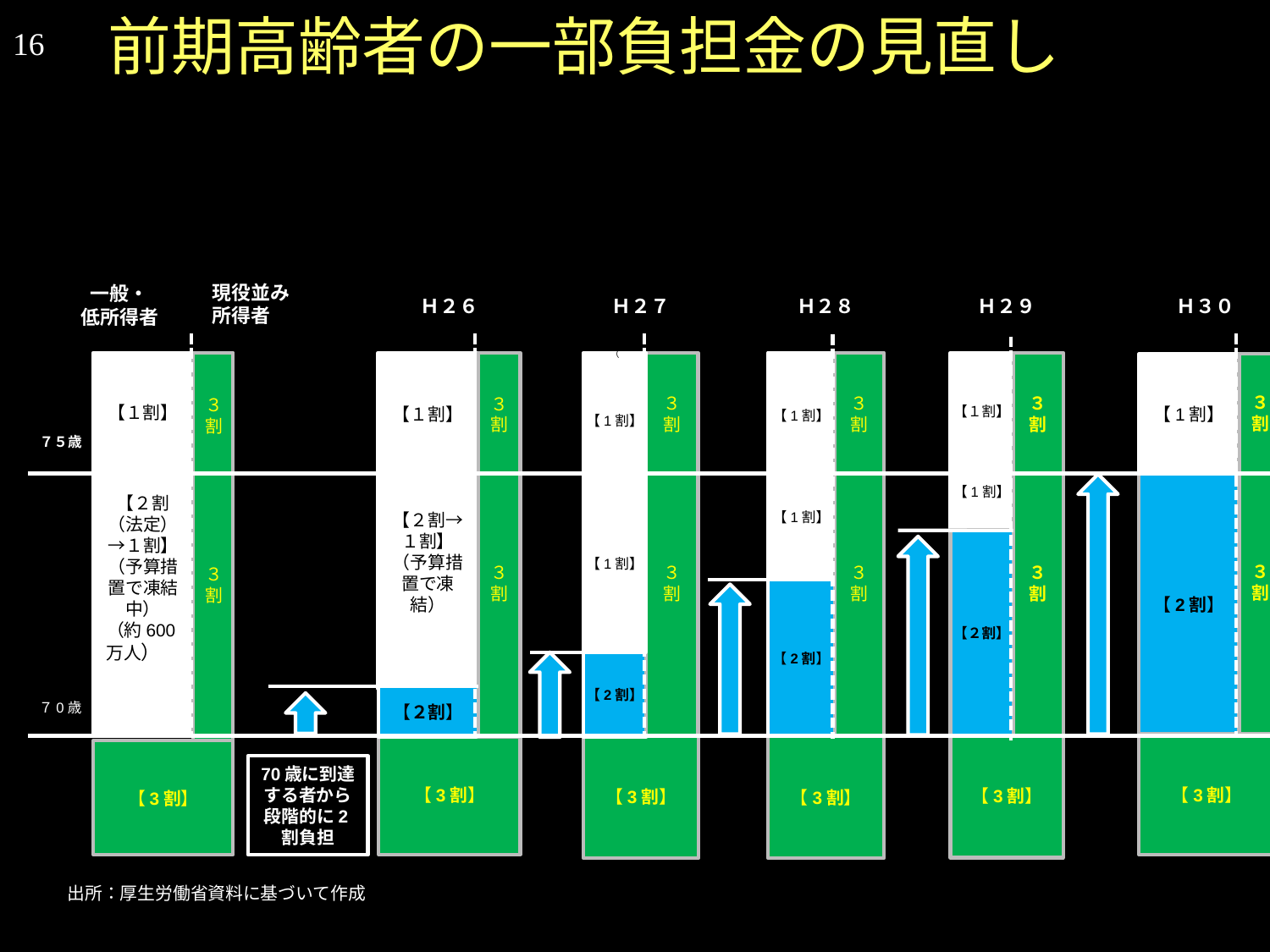

前期高齢者の一部負担金の見直し
16
現役並み所得者
一般・
低所得者
Ｈ２７
Ｈ２６
Ｈ２８
Ｈ２９
Ｈ３０

（

【1割】

【1割】

【１割】

【２割（法定）→１割】（予算措置で凍結中）
（約600万人）
３割

３割

【１割】

【２割→１割】
（予算措置で凍結）

３割

３割

３割

３割

【１割】

【1割】
３割

３割

【1割】

【1割】

３割

３割

【1割】
３割

３割

７５歳
【2割】

【２割】

【2割】

【2割】

【２割】
７0歳

【3割】
【3割】
【3割】
【3割】
【3割】
【3割】
70歳に到達する者から段階的に2割負担
出所：厚生労働省資料に基づいて作成